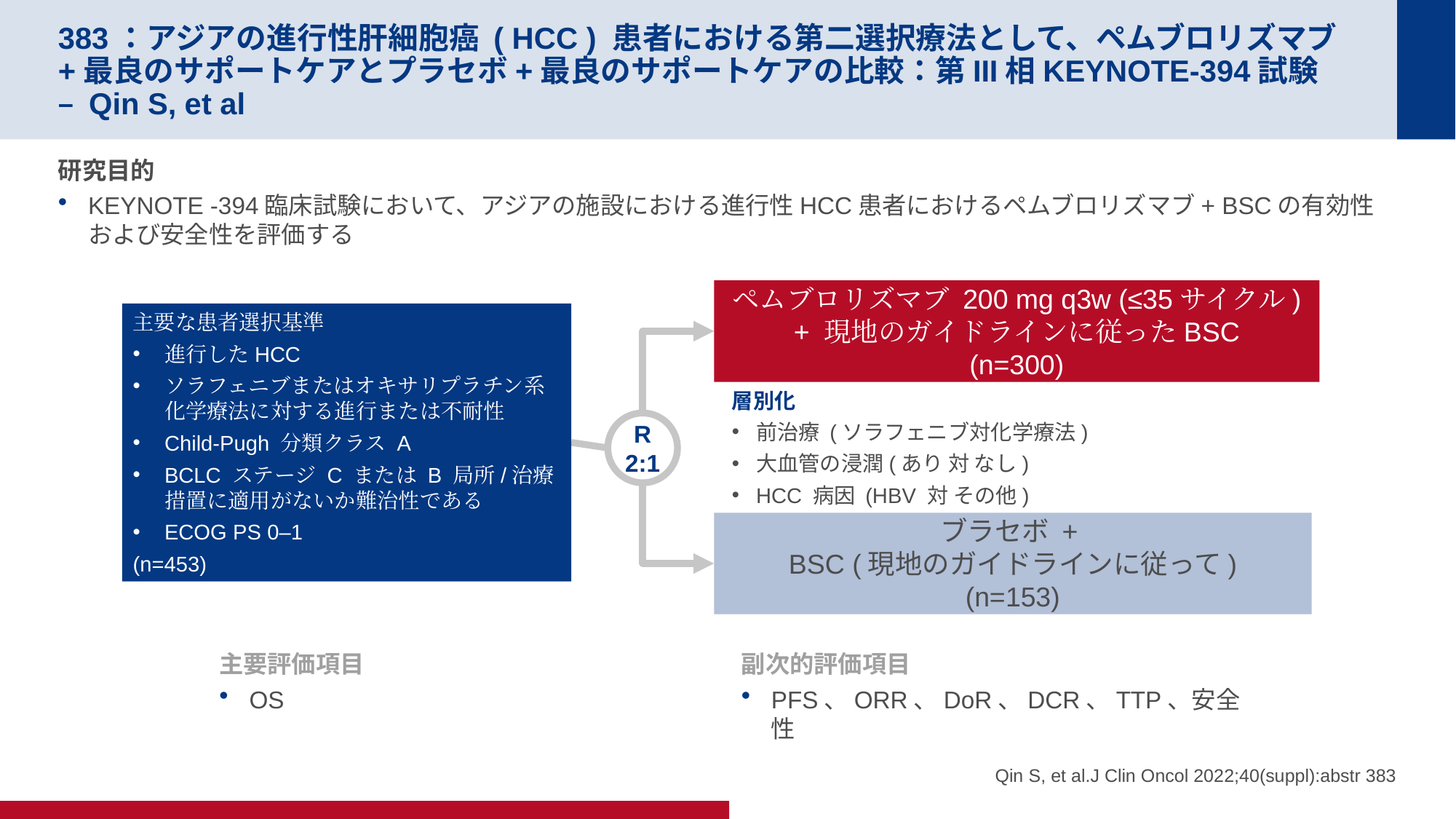

# 383：アジアの進行性肝細胞癌 ( HCC ) 患者における第二選択療法として、ペムブロリズマブ+最良のサポートケアとプラセボ+最良のサポートケアの比較：第III相KEYNOTE-394試験 – Qin S, et al
研究目的
KEYNOTE -394臨床試験において、アジアの施設における進行性HCC患者におけるペムブロリズマブ+ BSCの有効性および安全性を評価する
ペムブロリズマブ 200 mg q3w (≤35サイクル) + 現地のガイドラインに従ったBSC
(n=300)
主要な患者選択基準
進行したHCC
ソラフェニブまたはオキサリプラチン系化学療法に対する進行または不耐性
Child-Pugh 分類クラス A
BCLC ステージ C または B 局所/治療措置に適用がないか難治性である
ECOG PS 0–1
(n=453)
層別化
前治療 (ソラフェニブ対化学療法)
大血管の浸潤(あり 対 なし)
HCC 病因 (HBV 対 その他)
R
2:1
ブラセボ +
BSC (現地のガイドラインに従って)
(n=153)
主要評価項目
OS

副次的評価項目
PFS、ORR、DoR、DCR、TTP、安全性
Qin S, et al.J Clin Oncol 2022;40(suppl):abstr 383